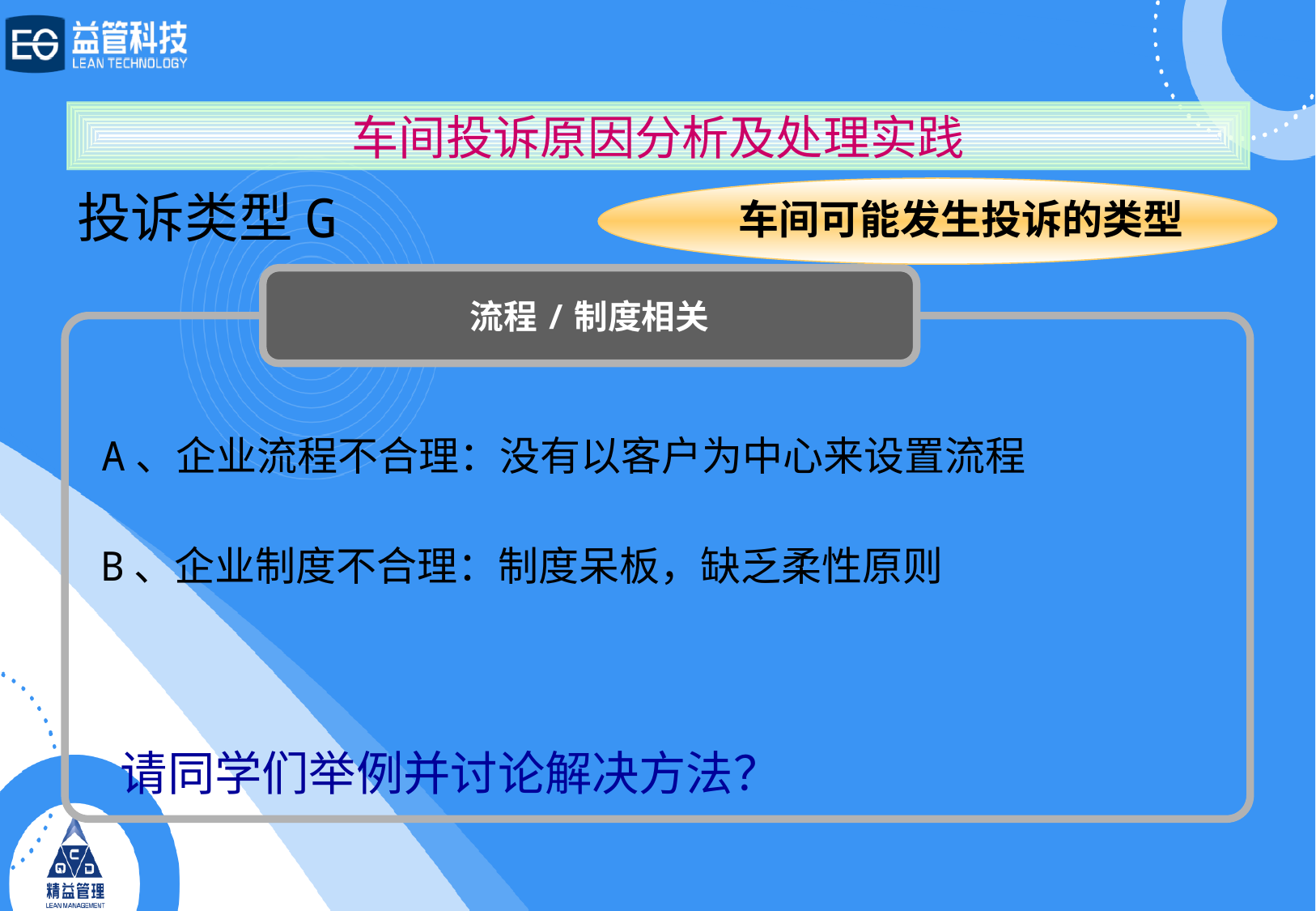

车间投诉原因分析及处理实践
投诉类型G

车间可能发生投诉的类型
流程/制度相关

A、企业流程不合理：没有以客户为中心来设置流程

B、企业制度不合理：制度呆板，缺乏柔性原则
请同学们举例并讨论解决方法？